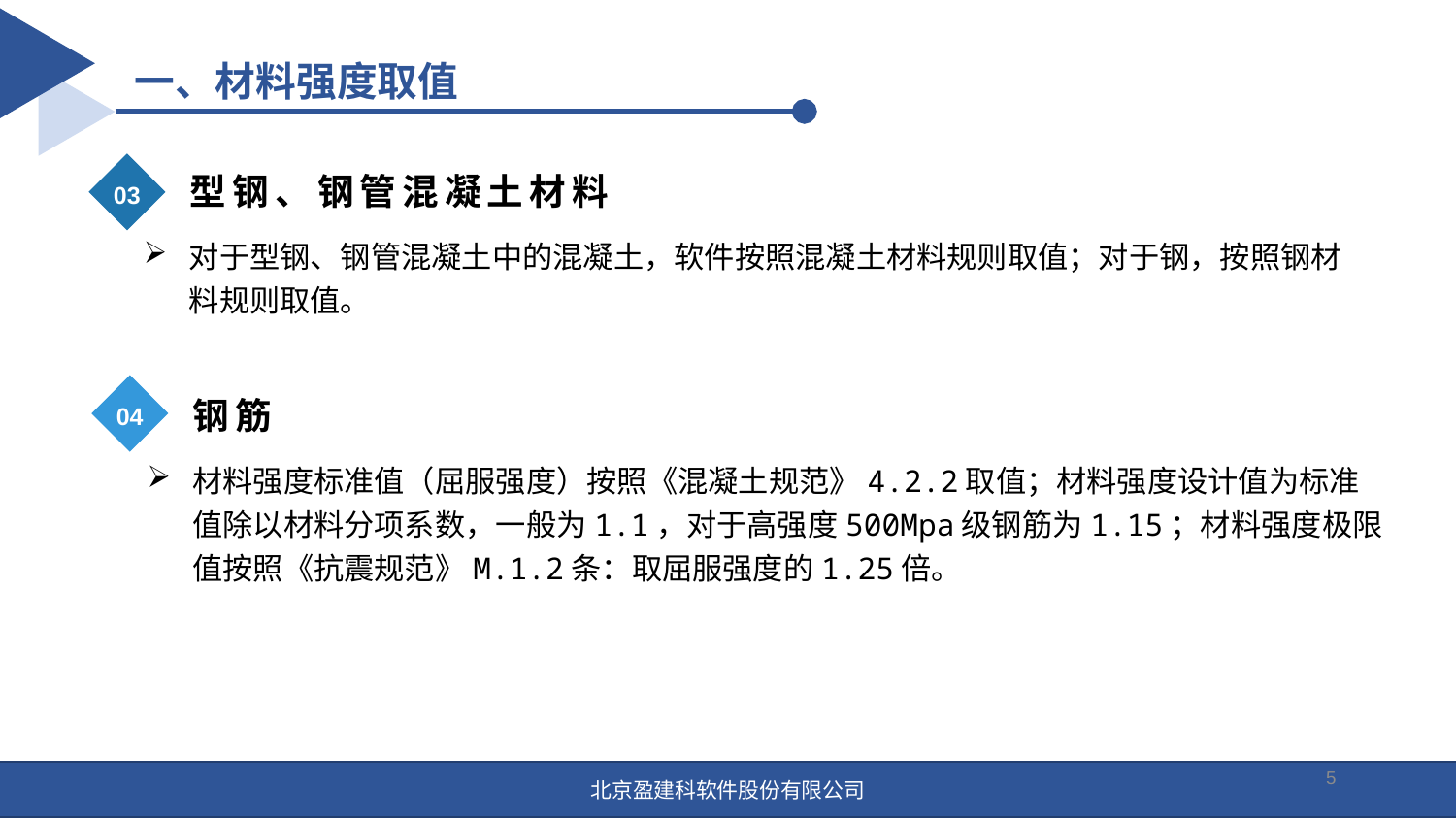

一、材料强度取值

03
型钢、钢管混凝土材料
对于型钢、钢管混凝土中的混凝土，软件按照混凝土材料规则取值；对于钢，按照钢材料规则取值。
04
钢筋
材料强度标准值（屈服强度）按照《混凝土规范》4.2.2取值；材料强度设计值为标准值除以材料分项系数，一般为1.1，对于高强度500Mpa级钢筋为1.15；材料强度极限值按照《抗震规范》M.1.2条：取屈服强度的1.25倍。

5